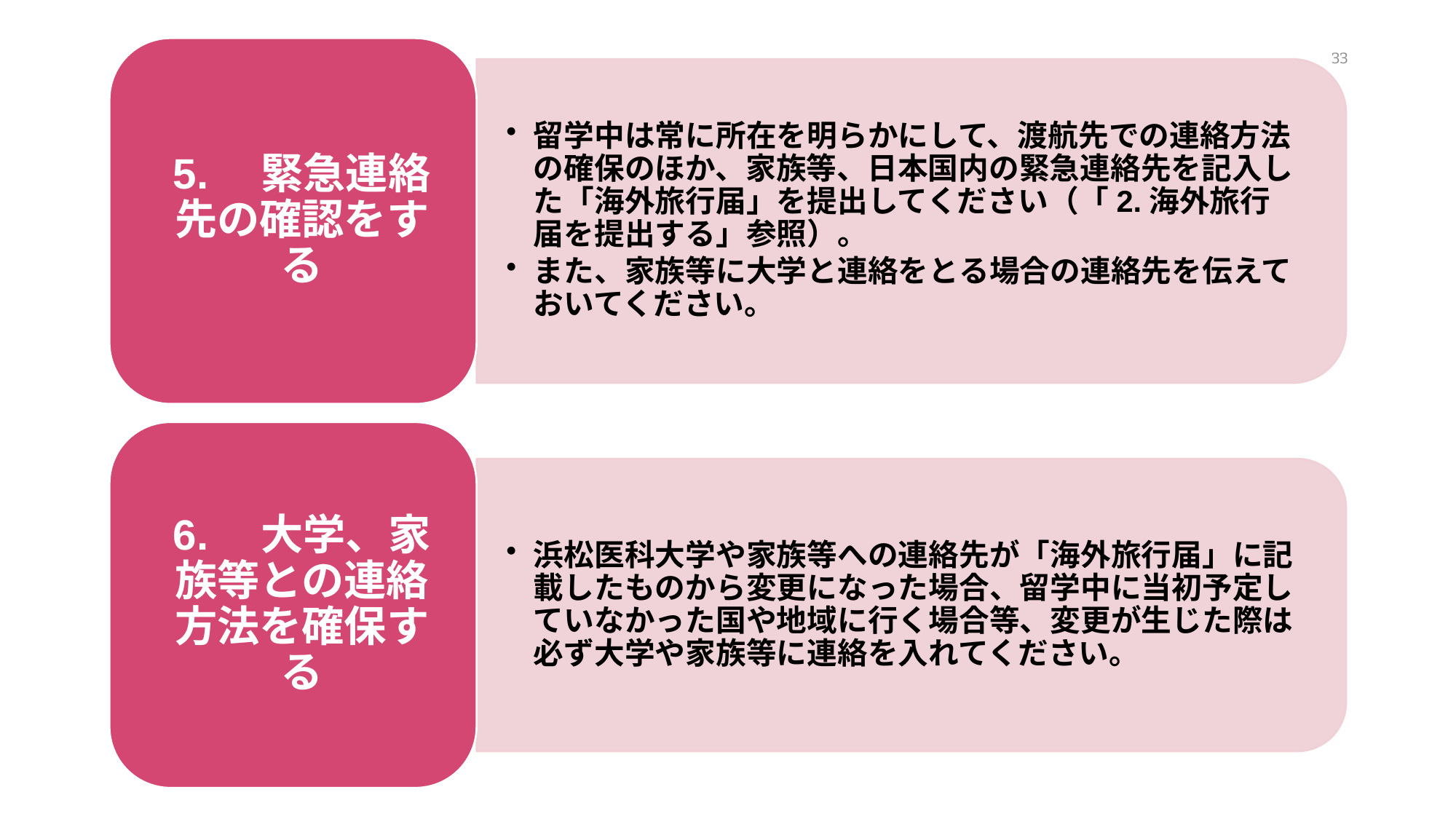

留学中は常に所在を明らかにして、渡航先での連絡方法の確保のほか、家族等、日本国内の緊急連絡先を記入した「海外旅行届」を提出してください（「2.海外旅行届を提出する」参照）。
また、家族等に大学と連絡をとる場合の連絡先を伝えておいてください。
5.　緊急連絡先の確認をする
浜松医科大学や家族等への連絡先が「海外旅行届」に記載したものから変更になった場合、留学中に当初予定していなかった国や地域に行く場合等、変更が生じた際は必ず大学や家族等に連絡を入れてください。
6.　大学、家族等との連絡方法を確保する
33